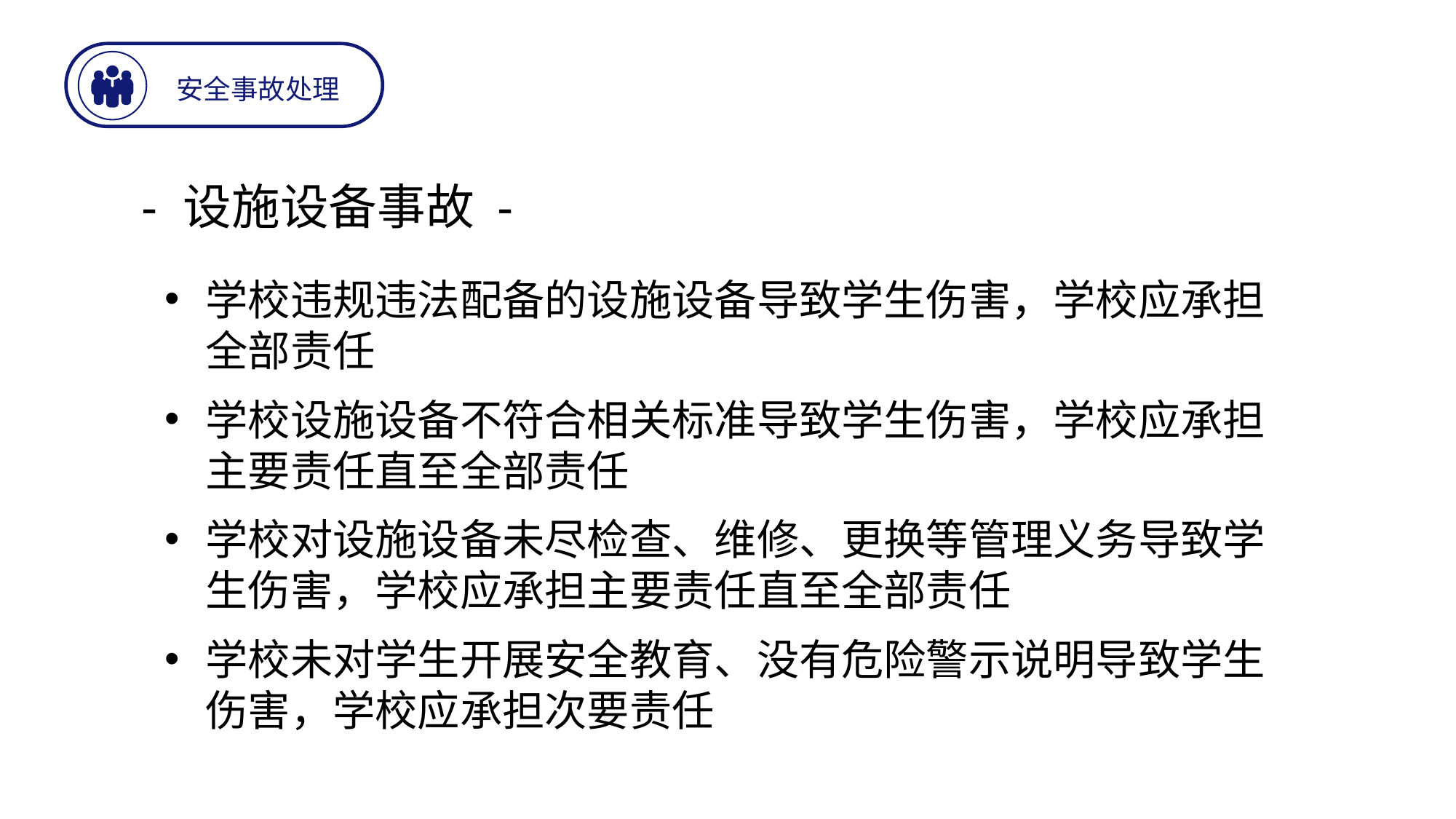

安全事故处理
- 设施设备事故 -
学校违规违法配备的设施设备导致学生伤害，学校应承担全部责任
学校设施设备不符合相关标准导致学生伤害，学校应承担主要责任直至全部责任
学校对设施设备未尽检查、维修、更换等管理义务导致学生伤害，学校应承担主要责任直至全部责任
学校未对学生开展安全教育、没有危险警示说明导致学生伤害，学校应承担次要责任